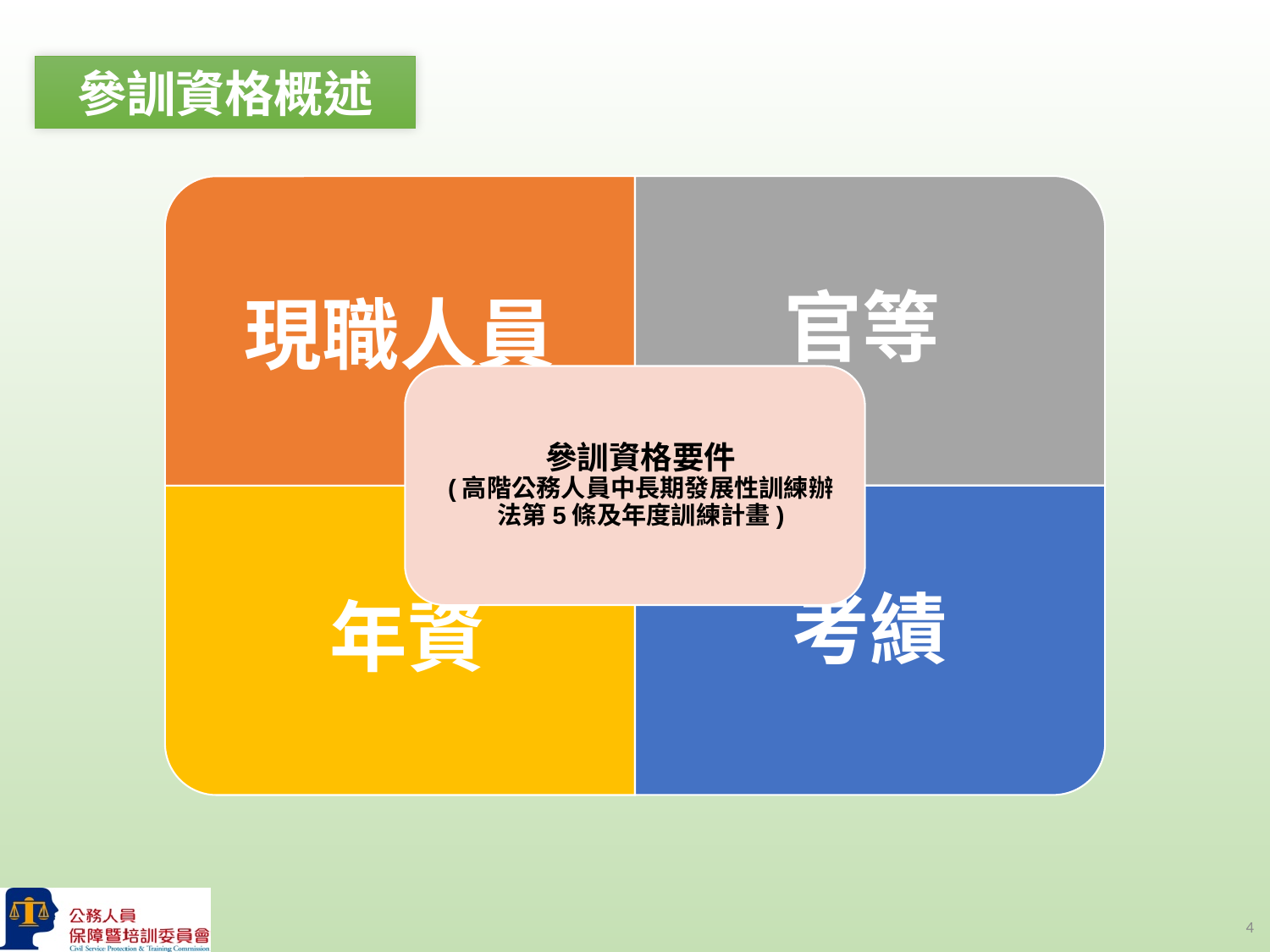

參訓資格概述
現職人員
官等
年資
考績
參訓資格要件
(高階公務人員中長期發展性訓練辦法第5條及年度訓練計畫)
4